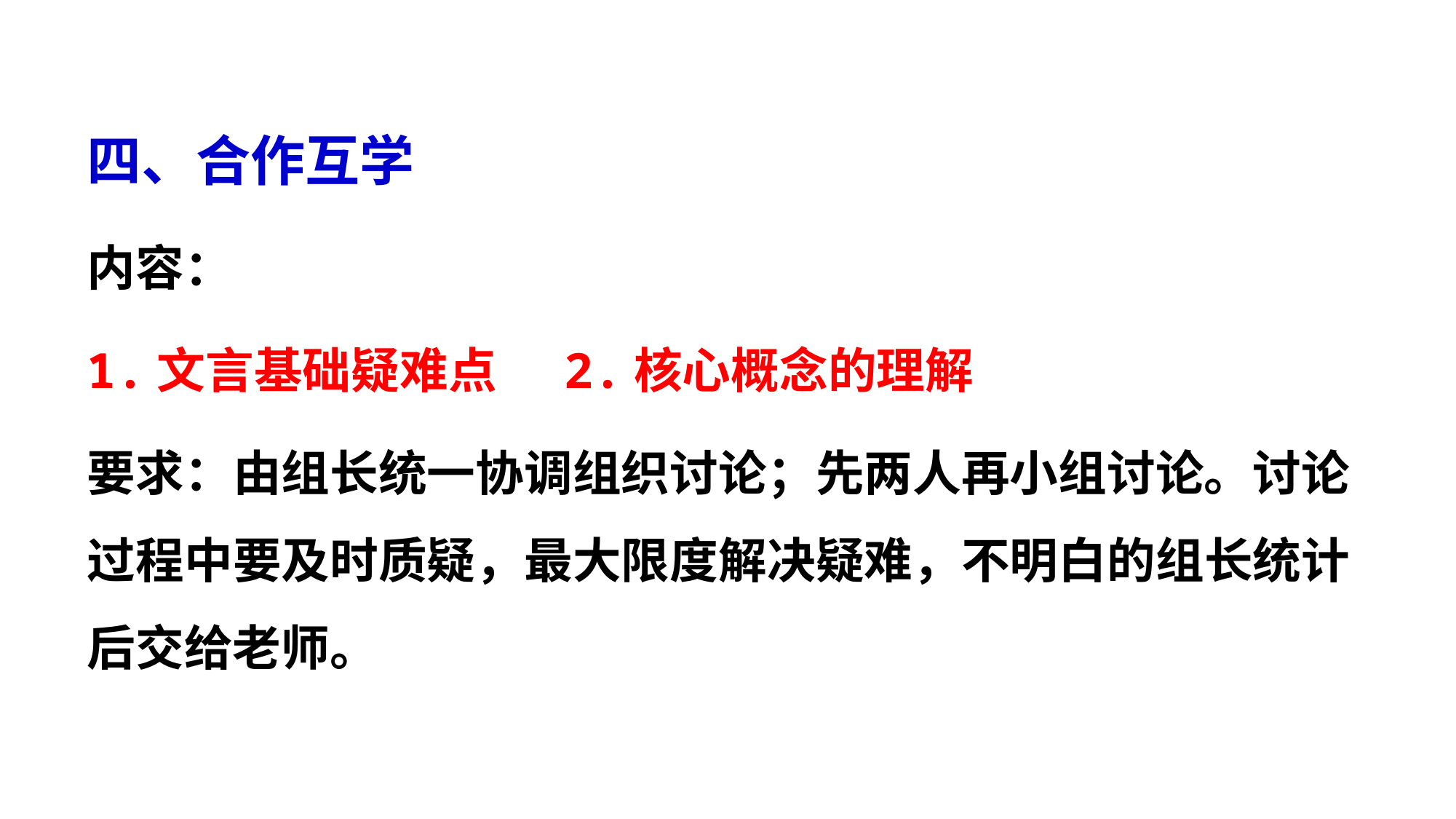

#
四、合作互学
内容：
1.文言基础疑难点     2.核心概念的理解
要求：由组长统一协调组织讨论；先两人再小组讨论。讨论过程中要及时质疑，最大限度解决疑难，不明白的组长统计后交给老师。